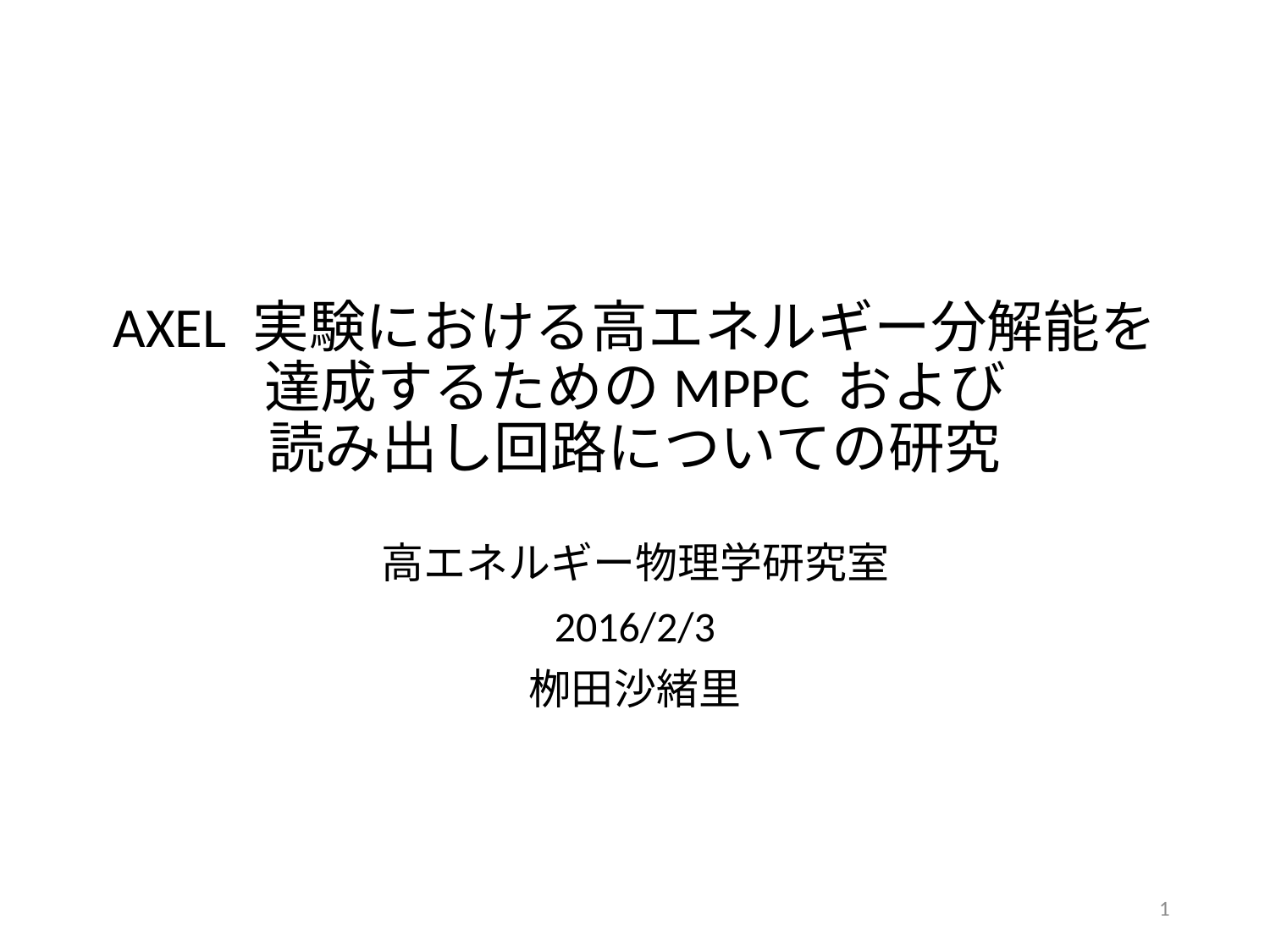

# AXEL 実験における高エネルギー分解能を 達成するためのMPPC および 読み出し回路についての研究
高エネルギー物理学研究室
2016/2/3
栁田沙緒里
1